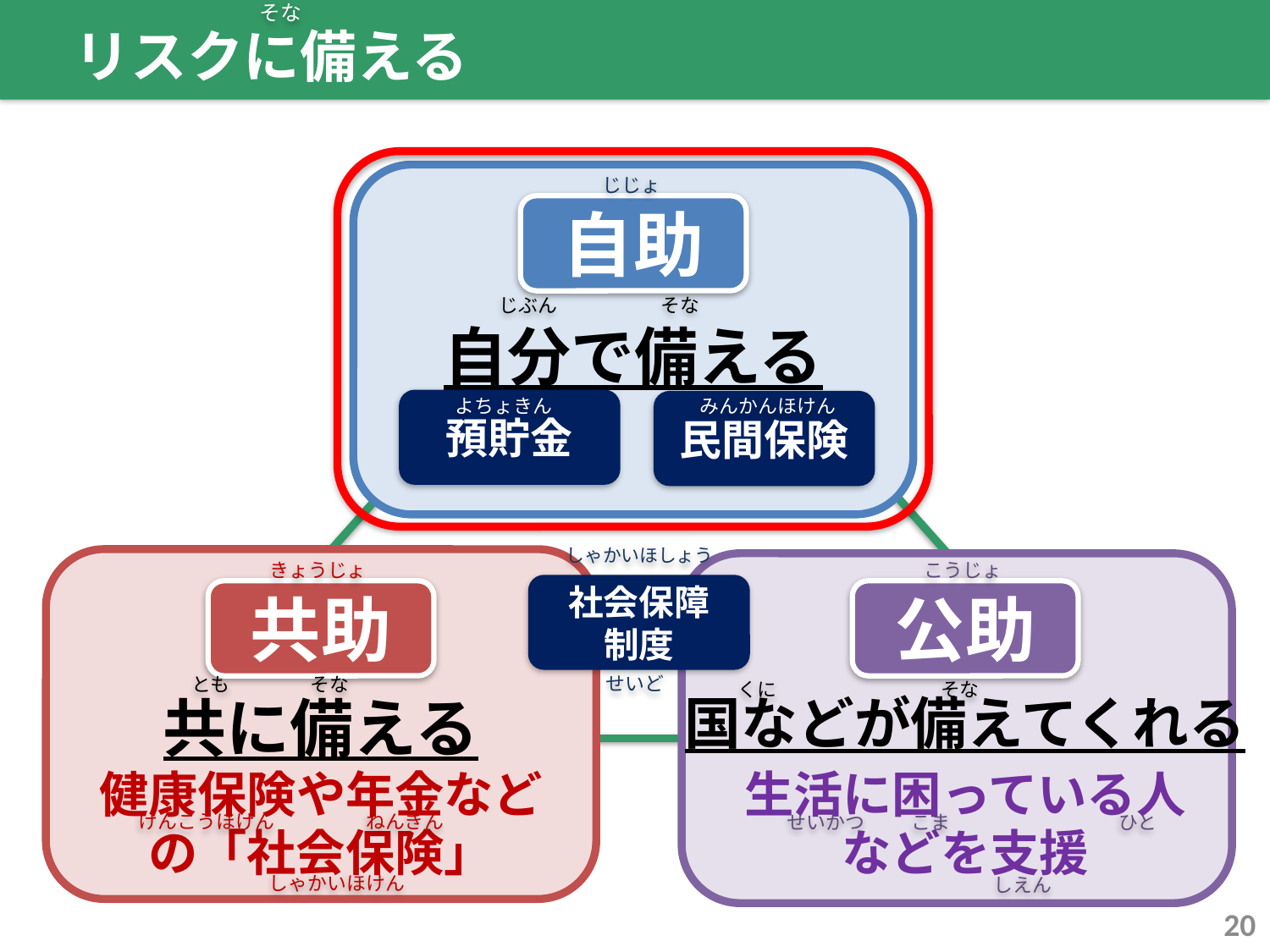

そな
リスクに備える

自助
自分で備える
じじょ
じぶん
そな
よちょきん
みんかんほけん
預貯金
民間保険
しゃかいほしょう

共助
共に備える
健康保険や年金など
の「社会保険」
きょうじょ
こうじょ

公助
国などが備えてくれる
生活に困っている人
などを支援
社会保障
制度
せいど
とも
そな
くに
そな
けんこうほけん
ねんきん
せいかつ
こま
ひと
しゃかいほけん
しえん
20